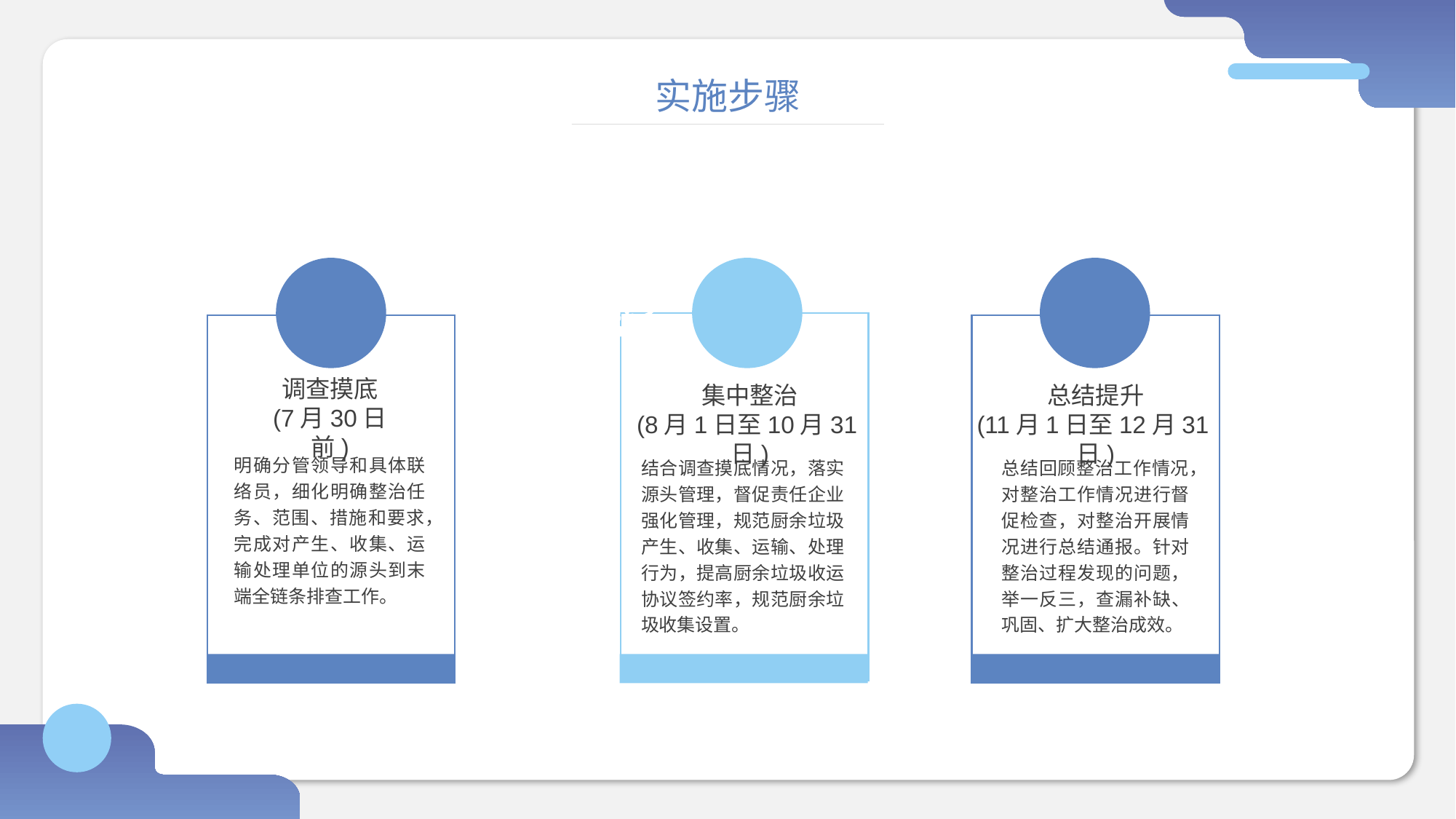

实施步骤

调查摸底
(7月30日前)
明确分管领导和具体联络员，细化明确整治任务、范围、措施和要求，完成对产生、收集、运输处理单位的源头到末端全链条排查工作。
集中整治
(8月1日至10月31日)
结合调查摸底情况，落实源头管理，督促责任企业强化管理，规范厨余垃圾产生、收集、运输、处理行为，提高厨余垃圾收运协议签约率，规范厨余垃圾收集设置。
总结提升
(11月1日至12月31日)
总结回顾整治工作情况，对整治工作情况进行督促检查，对整治开展情况进行总结通报。针对整治过程发现的问题，举一反三，查漏补缺、巩固、扩大整治成效。